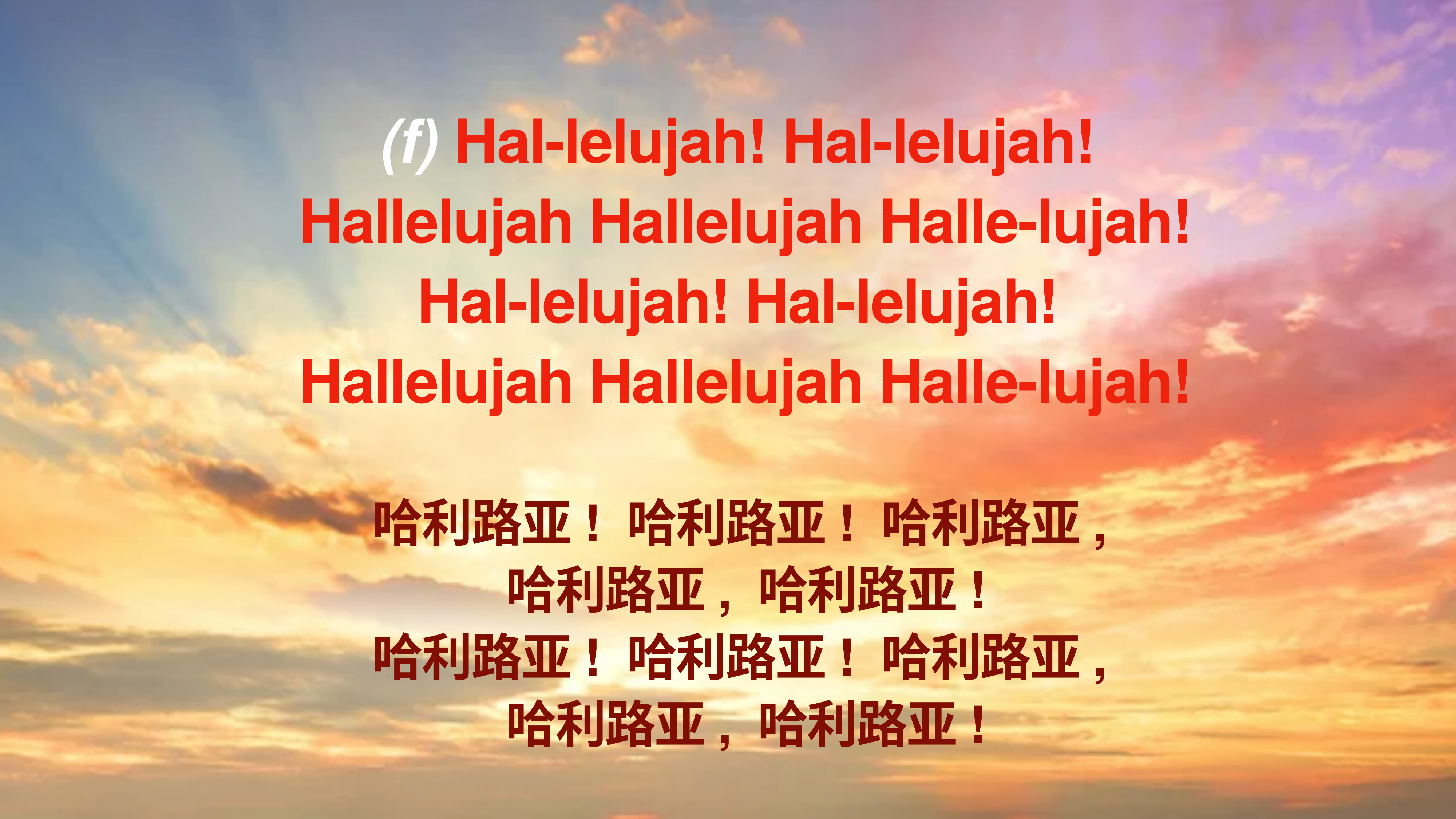

(f) Hal-lelujah! Hal-lelujah!
Hallelujah Hallelujah Halle-lujah!
Hal-lelujah! Hal-lelujah!
Hallelujah Hallelujah Halle-lujah!
哈利路亚! 哈利路亚! 哈利路亚,
哈利路亚, 哈利路亚!
哈利路亚! 哈利路亚! 哈利路亚,
哈利路亚, 哈利路亚!